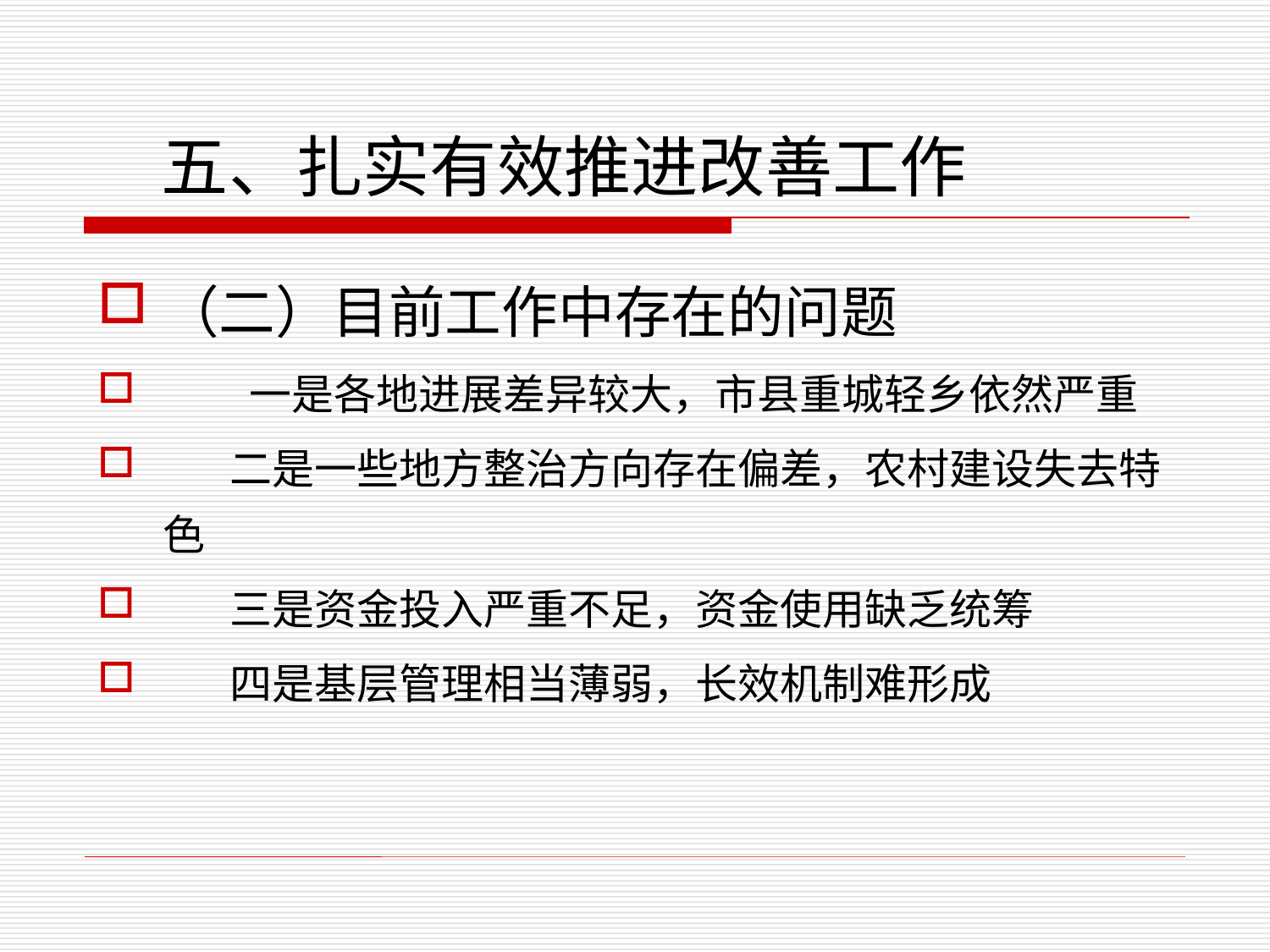

五、扎实有效推进改善工作
（二）目前工作中存在的问题
        一是各地进展差异较大，市县重城轻乡依然严重
      二是一些地方整治方向存在偏差，农村建设失去特色
      三是资金投入严重不足，资金使用缺乏统筹
      四是基层管理相当薄弱，长效机制难形成